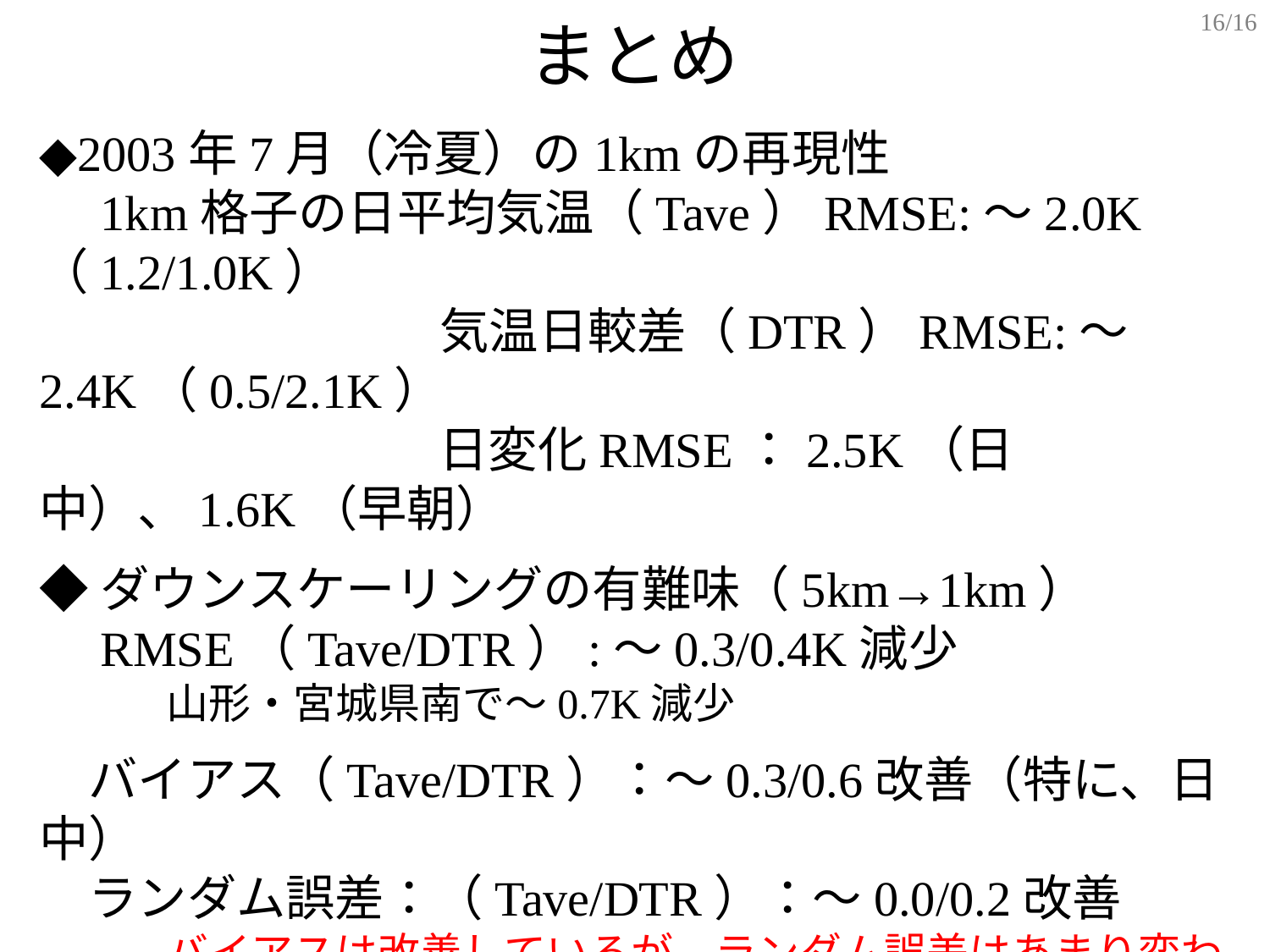

16/16
# まとめ
◆2003年7月（冷夏）の1kmの再現性
　1km格子の日平均気温（Tave）RMSE:～2.0K（1.2/1.0K）
　　　　　　　　 気温日較差（DTR）RMSE:～2.4K（0.5/2.1K）
　　　　　　　　　日変化RMSE：2.5K（日中）、1.6K（早朝）

◆ダウンスケーリングの有難味（5km→1km）
　RMSE（Tave/DTR）:～0.3/0.4K減少
　　　山形・宮城県南で～0.7K減少

　バイアス（Tave/DTR）：～0.3/0.6改善（特に、日中）
　ランダム誤差：（Tave/DTR）：～0.0/0.2改善
　　　バイアスは改善しているが、ランダム誤差はあまり変わらない

　雲分布：月平均した衛星可視とよく対応（相関～0.81）